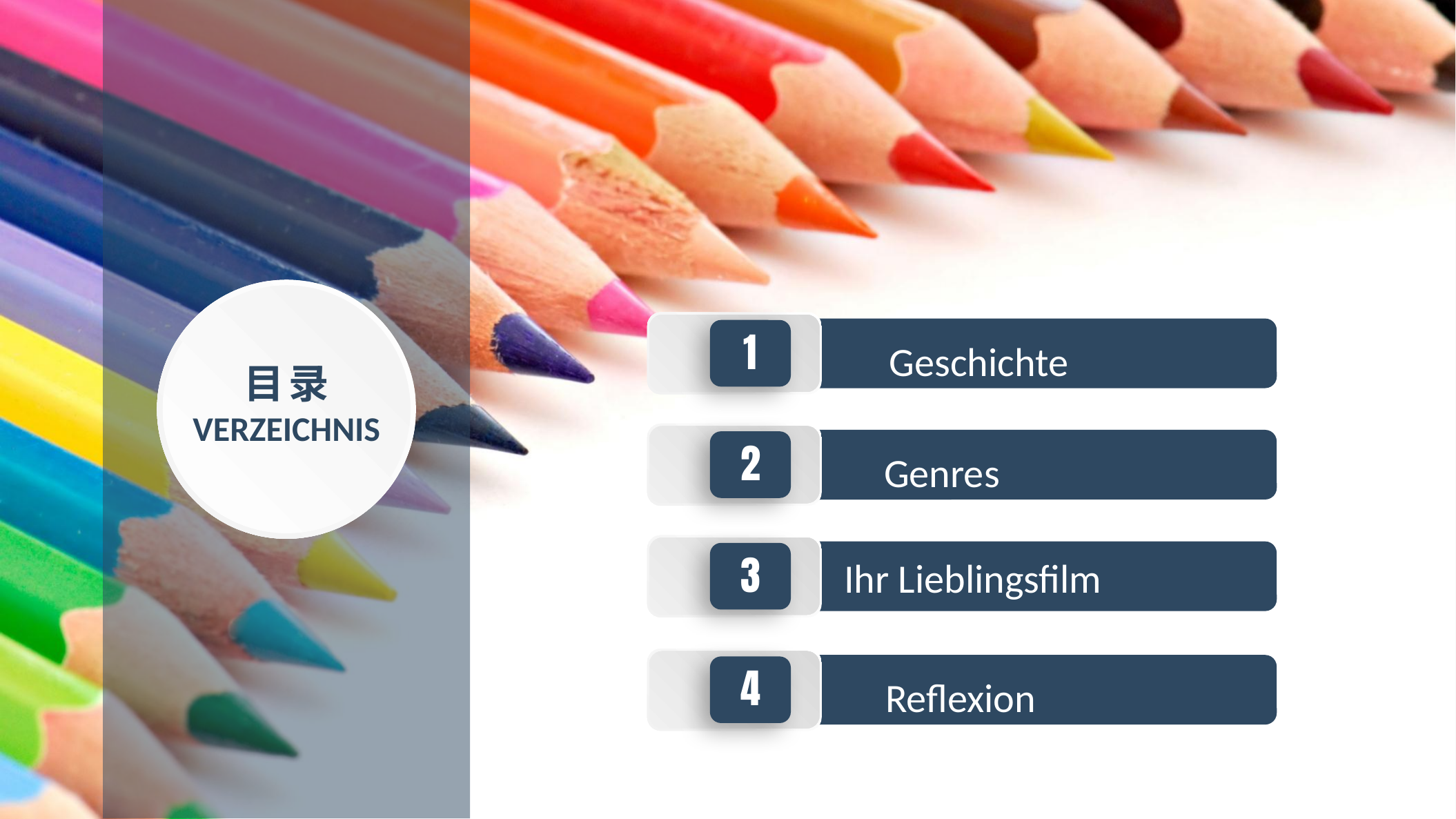

目录
VERZEICHNIS

1
Geschichte

2
Genres

Ihr Lieblingsfilm

3

4
Reflexion